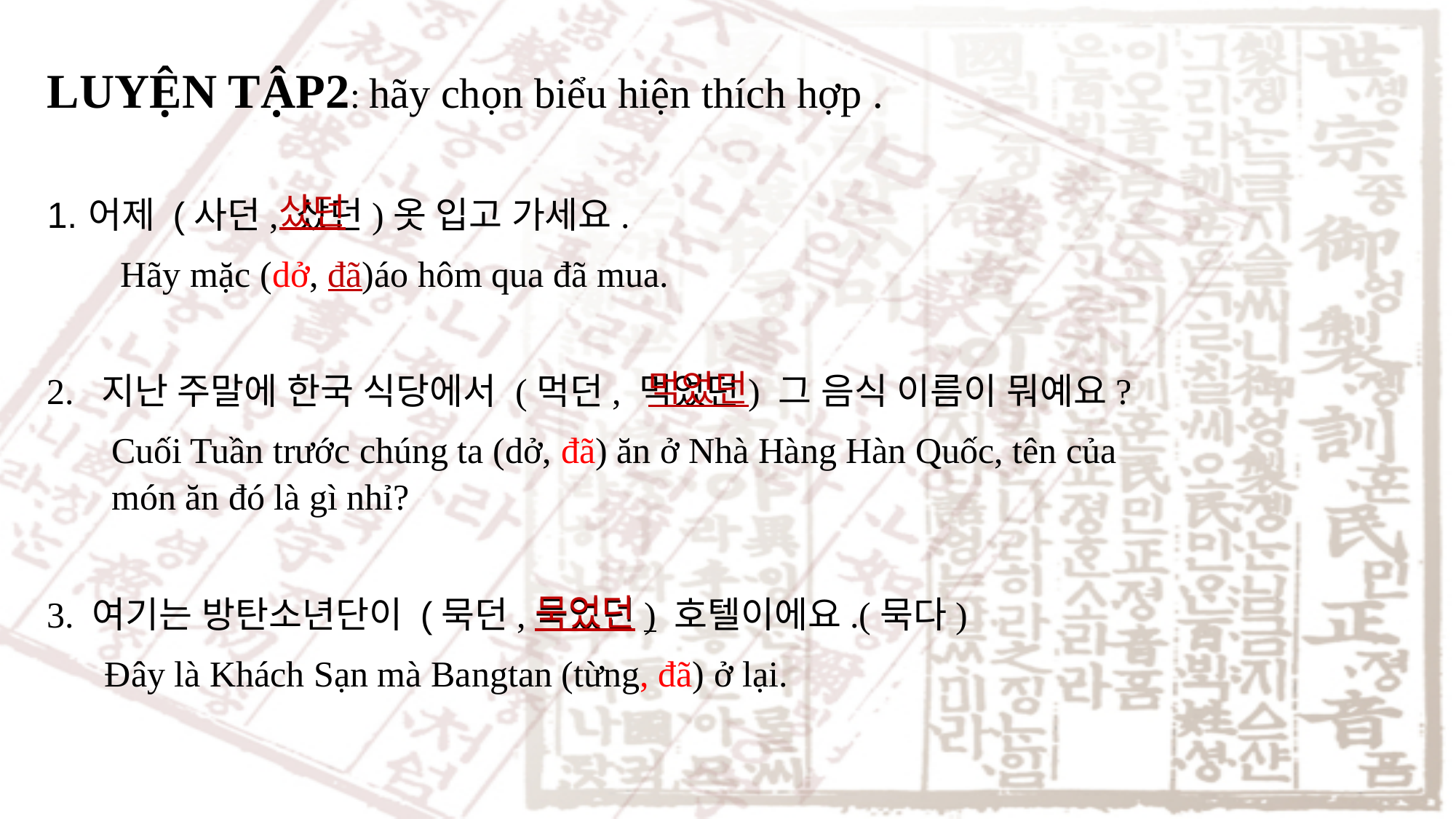

LUYỆN TẬP2: hãy chọn biểu hiện thích hợp .

어제 (사던, 샀던)옷 입고 가세요.
 Hãy mặc (dở, đã)áo hôm qua đã mua.

2.  지난 주말에 한국 식당에서 (먹던, 먹었던) 그 음식 이름이 뭐예요?
Cuối Tuần trước chúng ta (dở, đã) ăn ở Nhà Hàng Hàn Quốc, tên của món ăn đó là gì nhỉ?

3. 여기는 방탄소년단이 (묵던,묵었던) 호텔이에요.(묵다)
Đây là Khách Sạn mà Bangtan (từng, đã) ở lại.
샀던
먹었던
묵었던